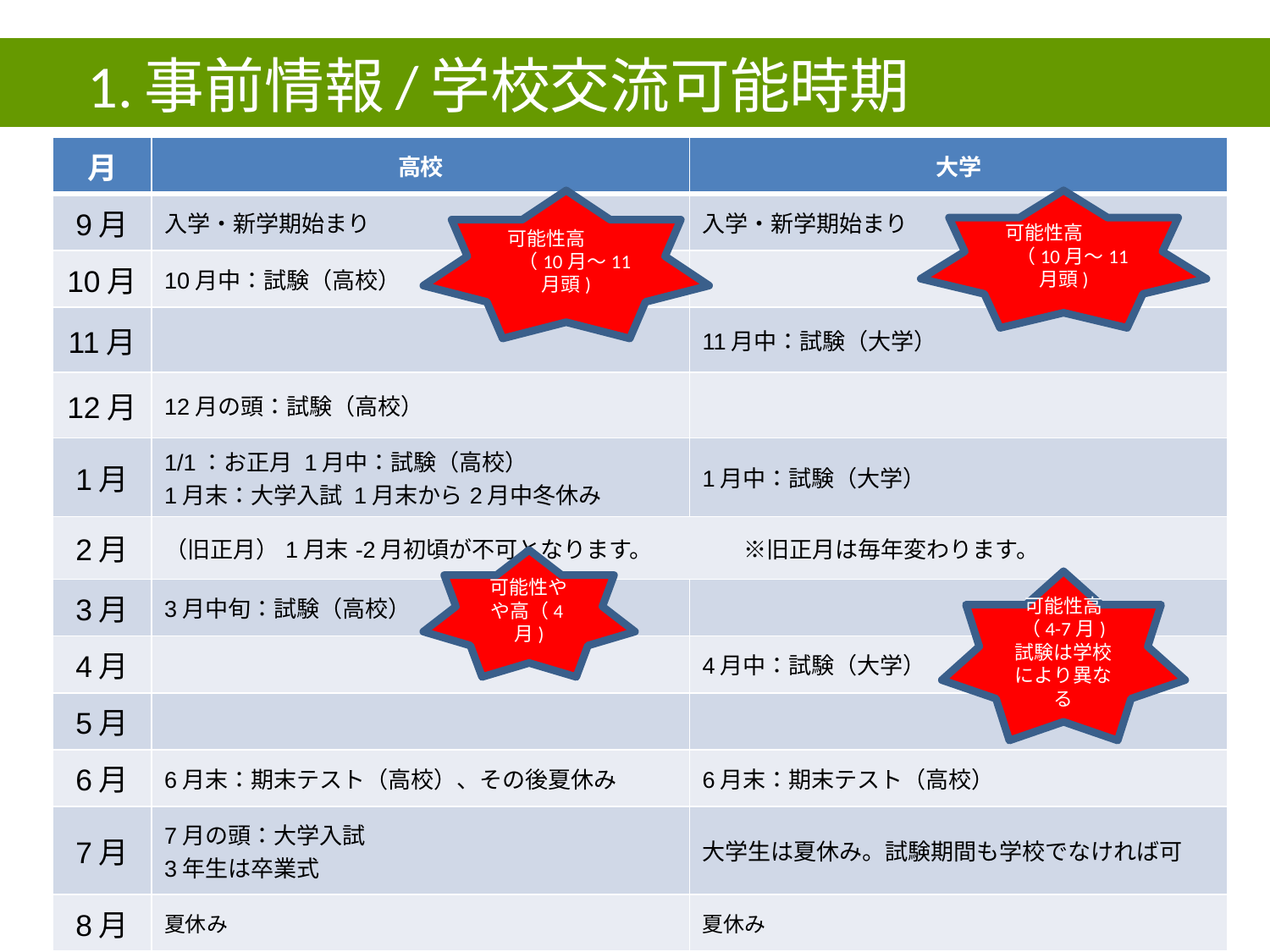

# 1.事前情報/学校交流可能時期
| 月 | 高校 | 大学 |
| --- | --- | --- |
| 9月 | 入学・新学期始まり | 入学・新学期始まり |
| 10月 | 10月中：試験（高校） |  |
| 11月 |  | 11月中：試験（大学） |
| 12月 | 12月の頭：試験（高校） |  |
| 1月 | 1/1：お正月 1月中：試験（高校） 1月末：大学入試 1月末から2月中冬休み | 1月中：試験（大学） |
| 2月 | （旧正月）1月末-2月初頃が不可となります。　　　　※旧正月は毎年変わります。 |  |
| 3月 | 3月中旬：試験（高校） |  |
| 4月 |  | 4月中：試験（大学） |
| 5月 |  |  |
| 6月 | 6月末：期末テスト（高校）、その後夏休み | 6月末：期末テスト（高校） |
| 7月 | 7月の頭：大学入試 3年生は卒業式 | 大学生は夏休み。試験期間も学校でなければ可 |
| 8月 | 夏休み | 夏休み |
可能性高　　　（10月～11月頭)
可能性高　　　（10月～11月頭)
可能性やや高（4月)
可能性高
（4-7月)
試験は学校により異なる